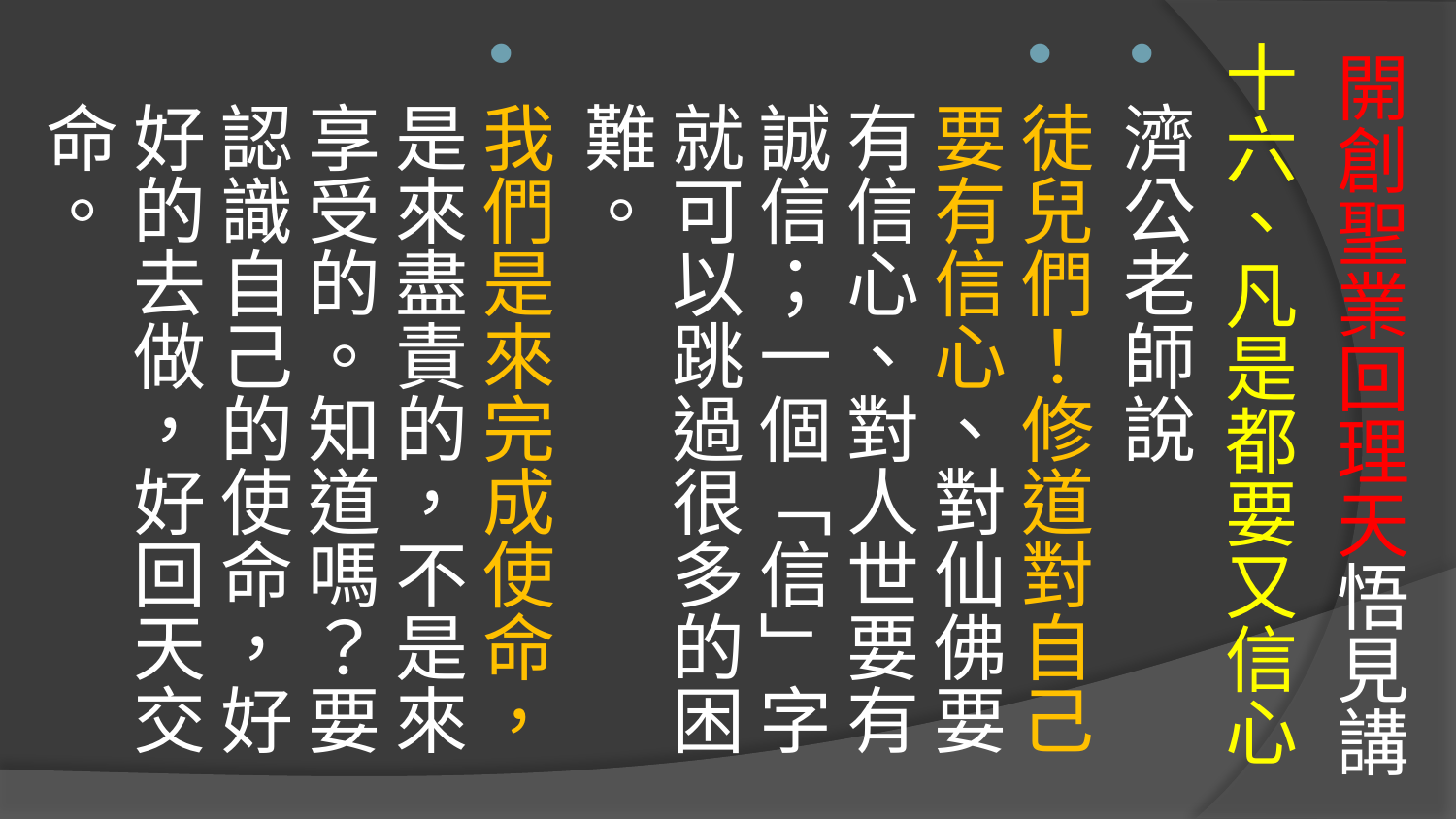

十六、凡是都要又信心
濟公老師說
徒兒們！修道對自己要有信心、對仙佛要有信心、對人世要有誠信；一個「信」字就可以跳過很多的困難。
我們是來完成使命，是來盡責的，不是來享受的。知道嗎？要認識自己的使命，好好的去做，好回天交命。
# 開創聖業回理天悟見講